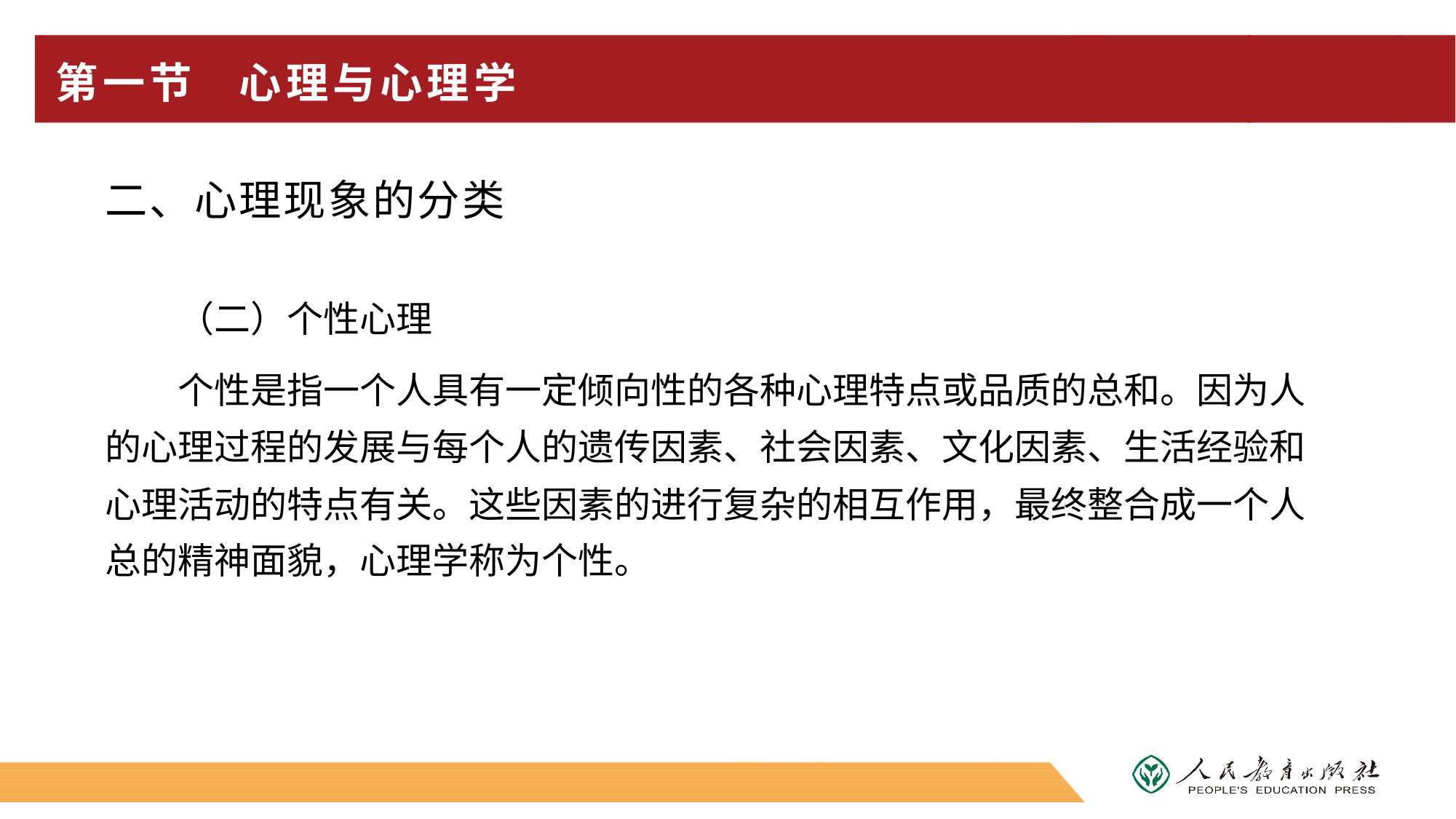

# 第一节   心理与心理学
二、心理现象的分类
（二）个性心理
个性是指一个人具有一定倾向性的各种心理特点或品质的总和。因为人的心理过程的发展与每个人的遗传因素、社会因素、文化因素、生活经验和心理活动的特点有关。这些因素的进行复杂的相互作用，最终整合成一个人总的精神面貌，心理学称为个性。